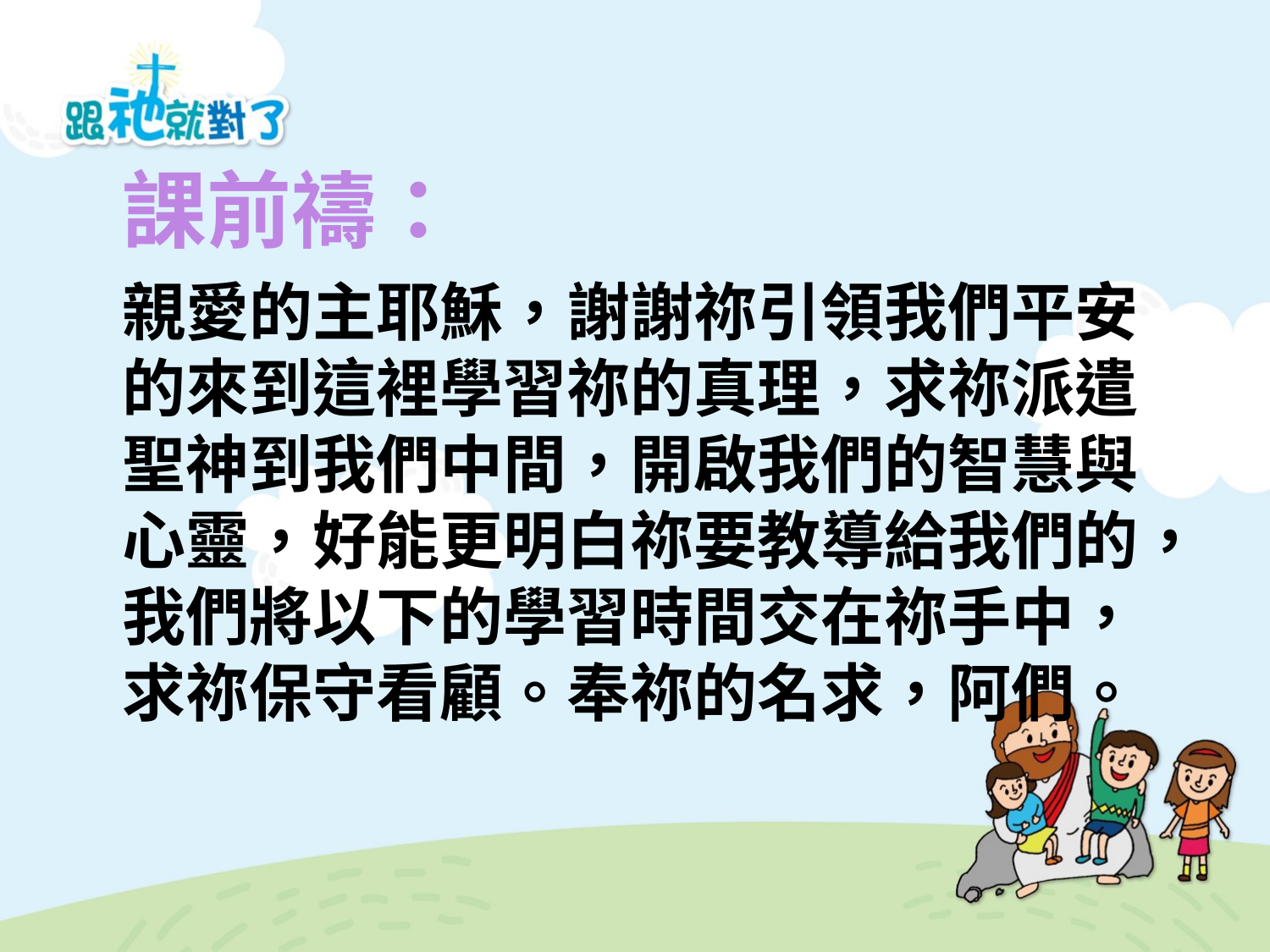

課前禱：
親愛的主耶穌，謝謝祢引領我們平安的來到這裡學習祢的真理，求祢派遣聖神到我們中間，開啟我們的智慧與心靈，好能更明白祢要教導給我們的，我們將以下的學習時間交在祢手中，求祢保守看顧。奉祢的名求，阿們。